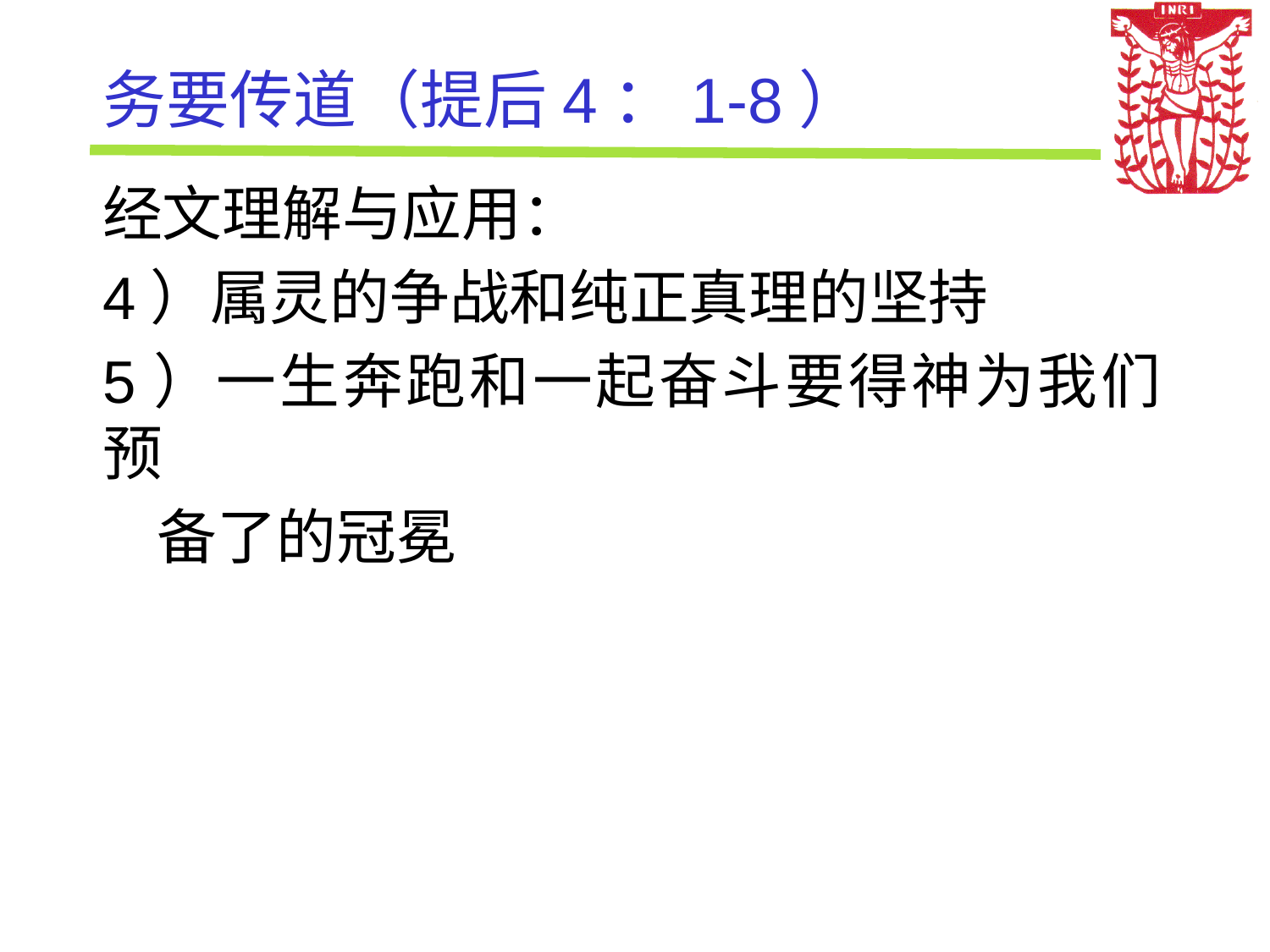

务要传道（提后4：1-8）
经文理解与应用：
4）属灵的争战和纯正真理的坚持
5）一生奔跑和一起奋斗要得神为我们预
   备了的冠冕